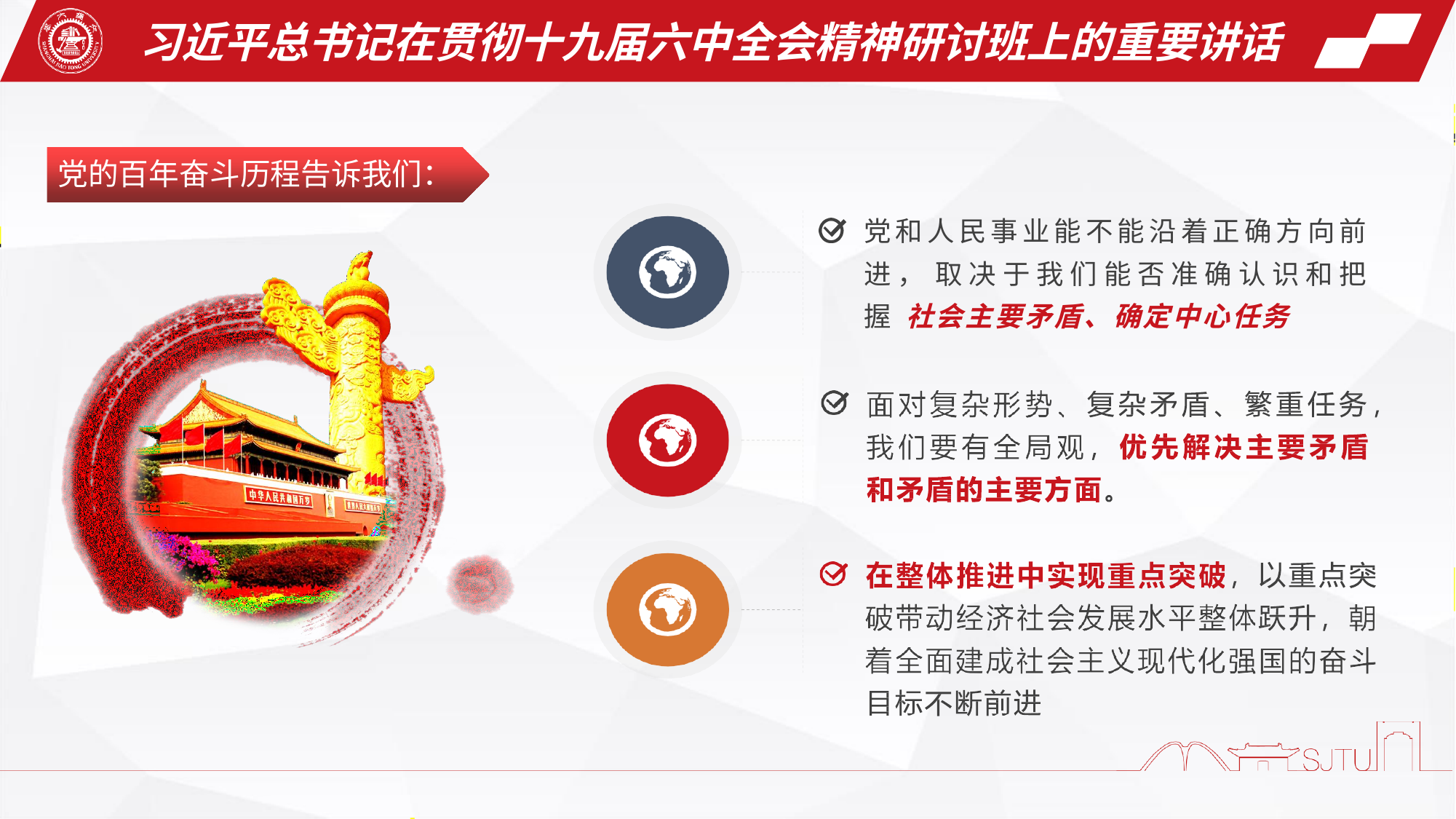

# 习近平总书记在贯彻十九届六中全会精神研讨班上的重要讲话

党的百年奋斗历程告诉我们：
党和人民事业能不能沿着正确方向前 进， 取决于我们能否准确认识和把握 社会主要矛盾、确定中心任务